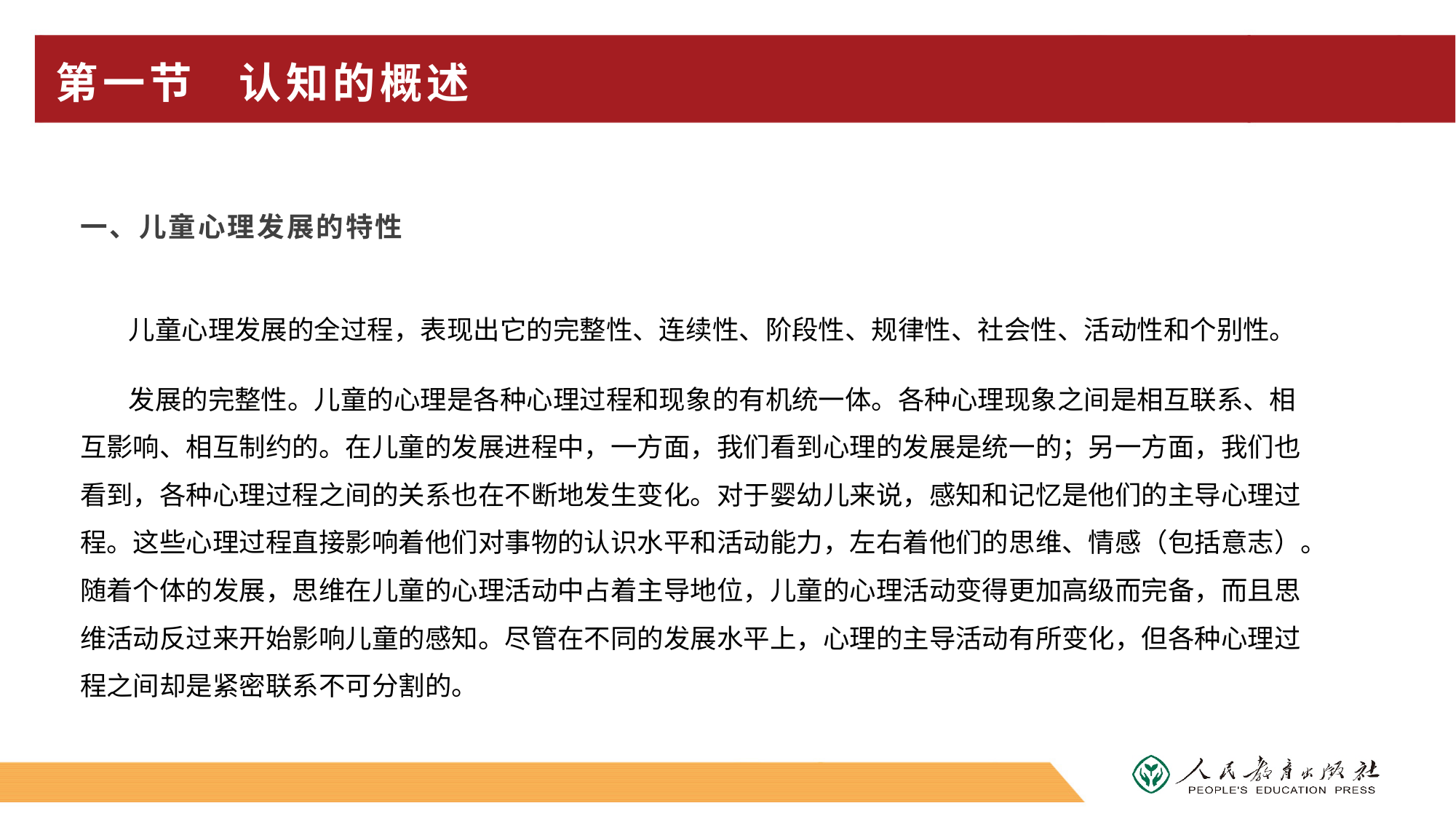

# 第一节   认知的概述
一、儿童心理发展的特性
儿童心理发展的全过程，表现出它的完整性、连续性、阶段性、规律性、社会性、活动性和个别性。
发展的完整性。儿童的心理是各种心理过程和现象的有机统一体。各种心理现象之间是相互联系、相互影响、相互制约的。在儿童的发展进程中，一方面，我们看到心理的发展是统一的；另一方面，我们也看到，各种心理过程之间的关系也在不断地发生变化。对于婴幼儿来说，感知和记忆是他们的主导心理过程。这些心理过程直接影响着他们对事物的认识水平和活动能力，左右着他们的思维、情感（包括意志）。随着个体的发展，思维在儿童的心理活动中占着主导地位，儿童的心理活动变得更加高级而完备，而且思维活动反过来开始影响儿童的感知。尽管在不同的发展水平上，心理的主导活动有所变化，但各种心理过程之间却是紧密联系不可分割的。